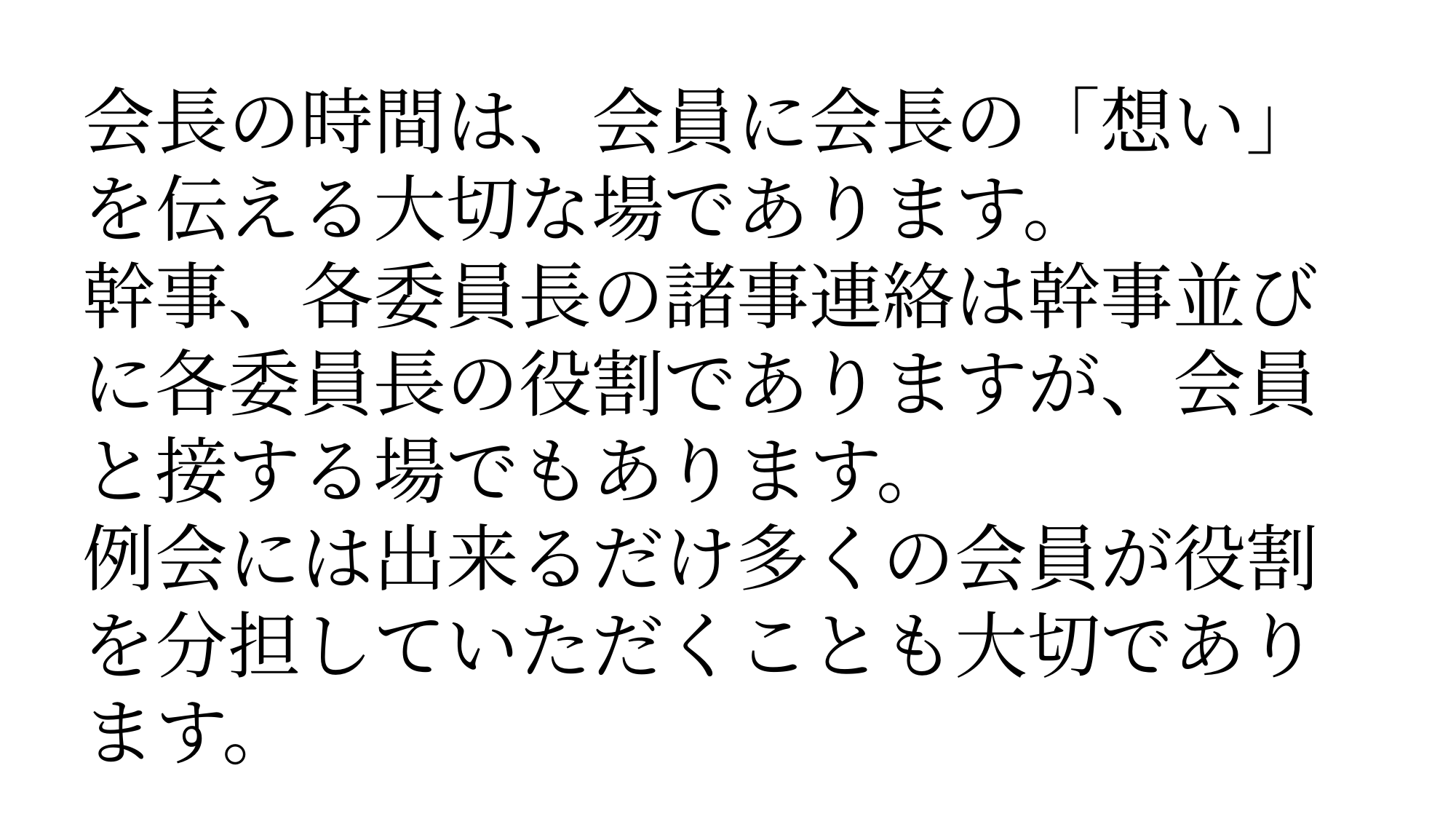

会長の時間は、会員に会長の「想い」を伝える大切な場であります。
幹事、各委員長の諸事連絡は幹事並びに各委員長の役割でありますが、会員と接する場でもあります。
例会には出来るだけ多くの会員が役割を分担していただくことも大切であります。